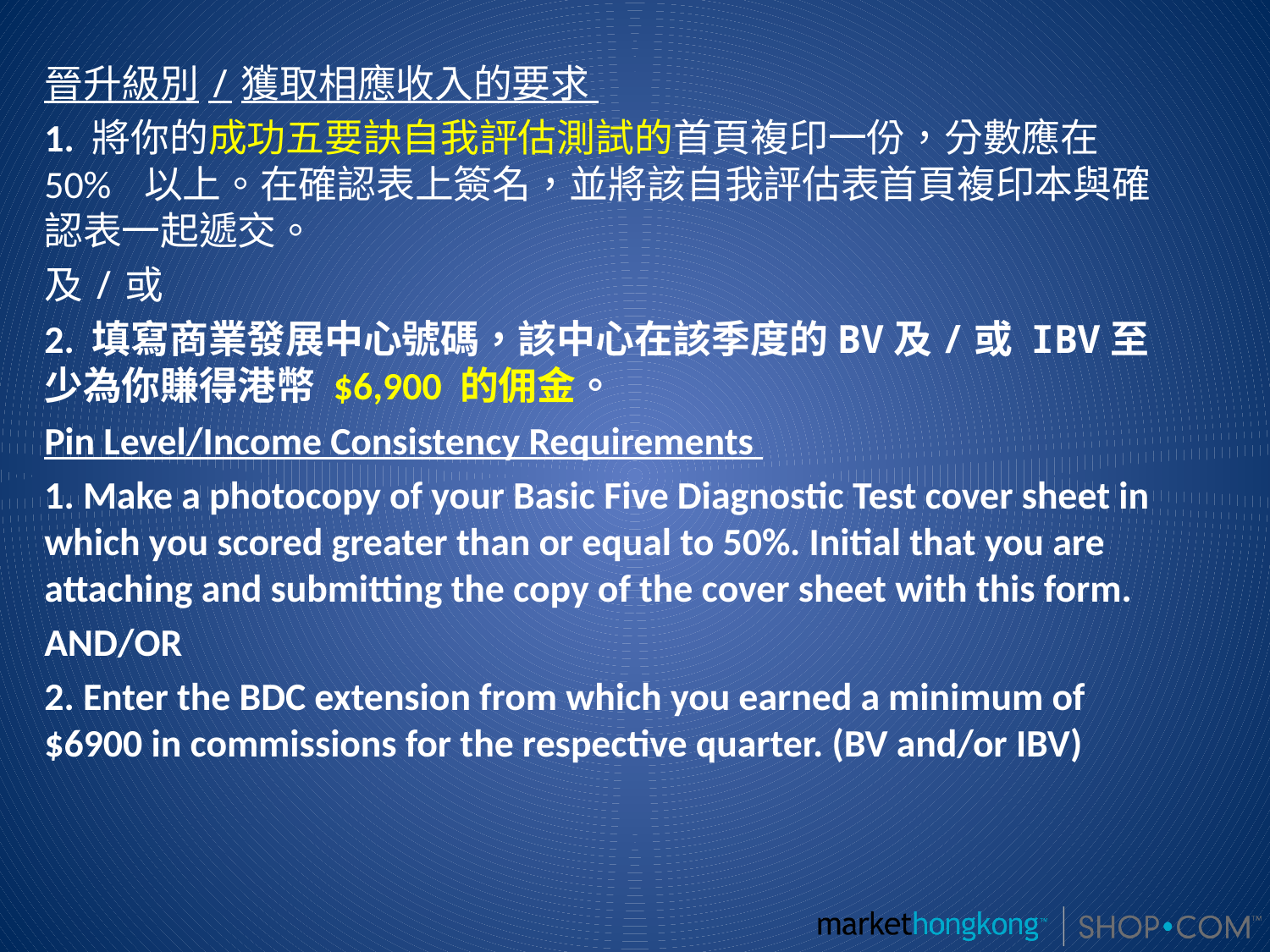

晉升級別/獲取相應收入的要求
1. 將你的成功五要訣自我評估測試的首頁複印一份，分數應在 50% 以上。在確認表上簽名，並將該自我評估表首頁複印本與確認表一起遞交。
及/或
2. 填寫商業發展中心號碼，該中心在該季度的BV及/或 IBV至少為你賺得港幣 $6,900 的佣金。
Pin Level/Income Consistency Requirements
1. Make a photocopy of your Basic Five Diagnostic Test cover sheet in which you scored greater than or equal to 50%. Initial that you are attaching and submitting the copy of the cover sheet with this form.
AND/OR
2. Enter the BDC extension from which you earned a minimum of $6900 in commissions for the respective quarter. (BV and/or IBV)